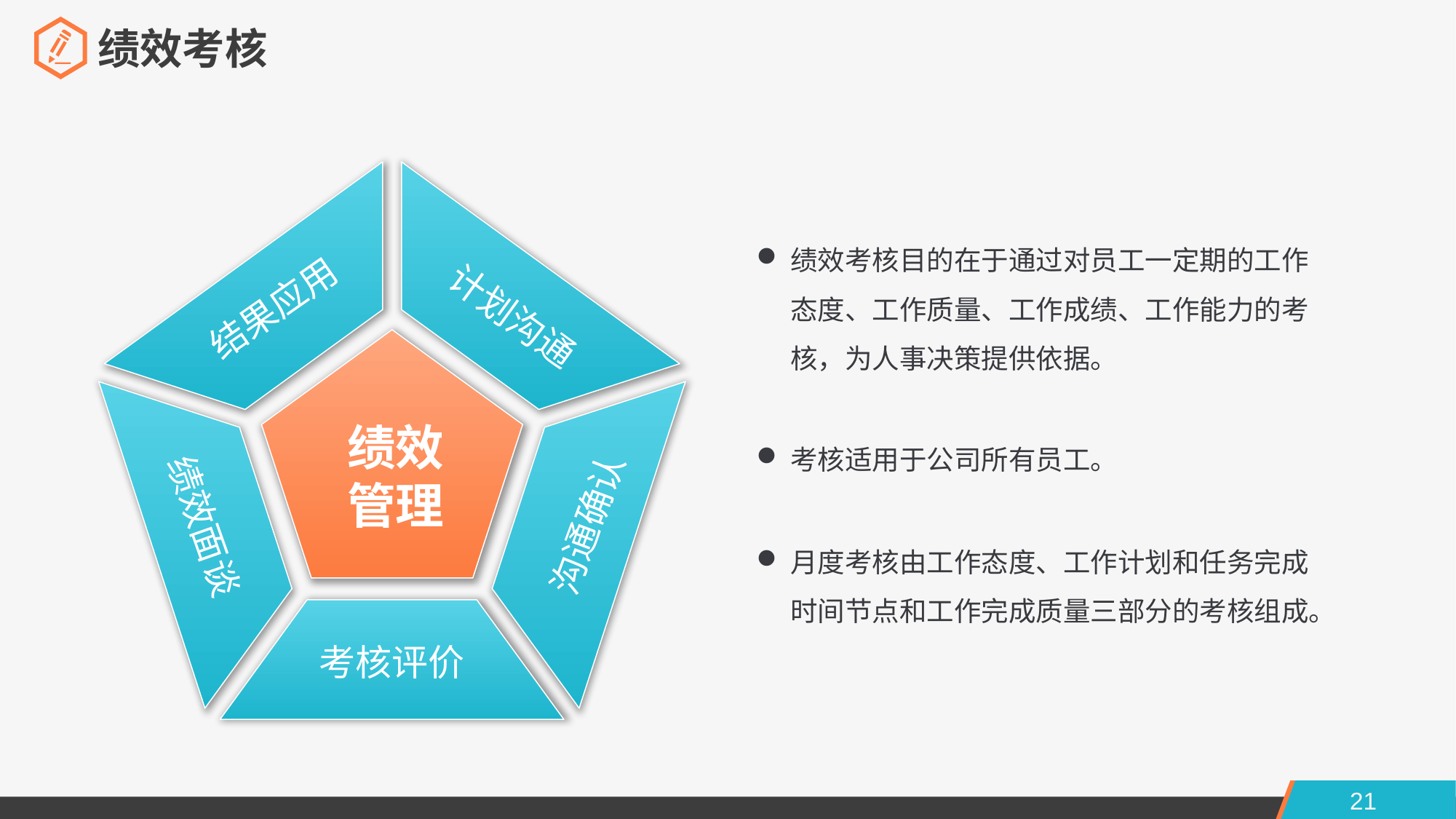

绩效考核

绩效考核目的在于通过对员工一定期的工作态度、工作质量、工作成绩、工作能力的考核，为人事决策提供依据。
结果应用
计划沟通

绩效管理
考核适用于公司所有员工。
沟通确认
绩效面谈
月度考核由工作态度、工作计划和任务完成时间节点和工作完成质量三部分的考核组成。

考核评价